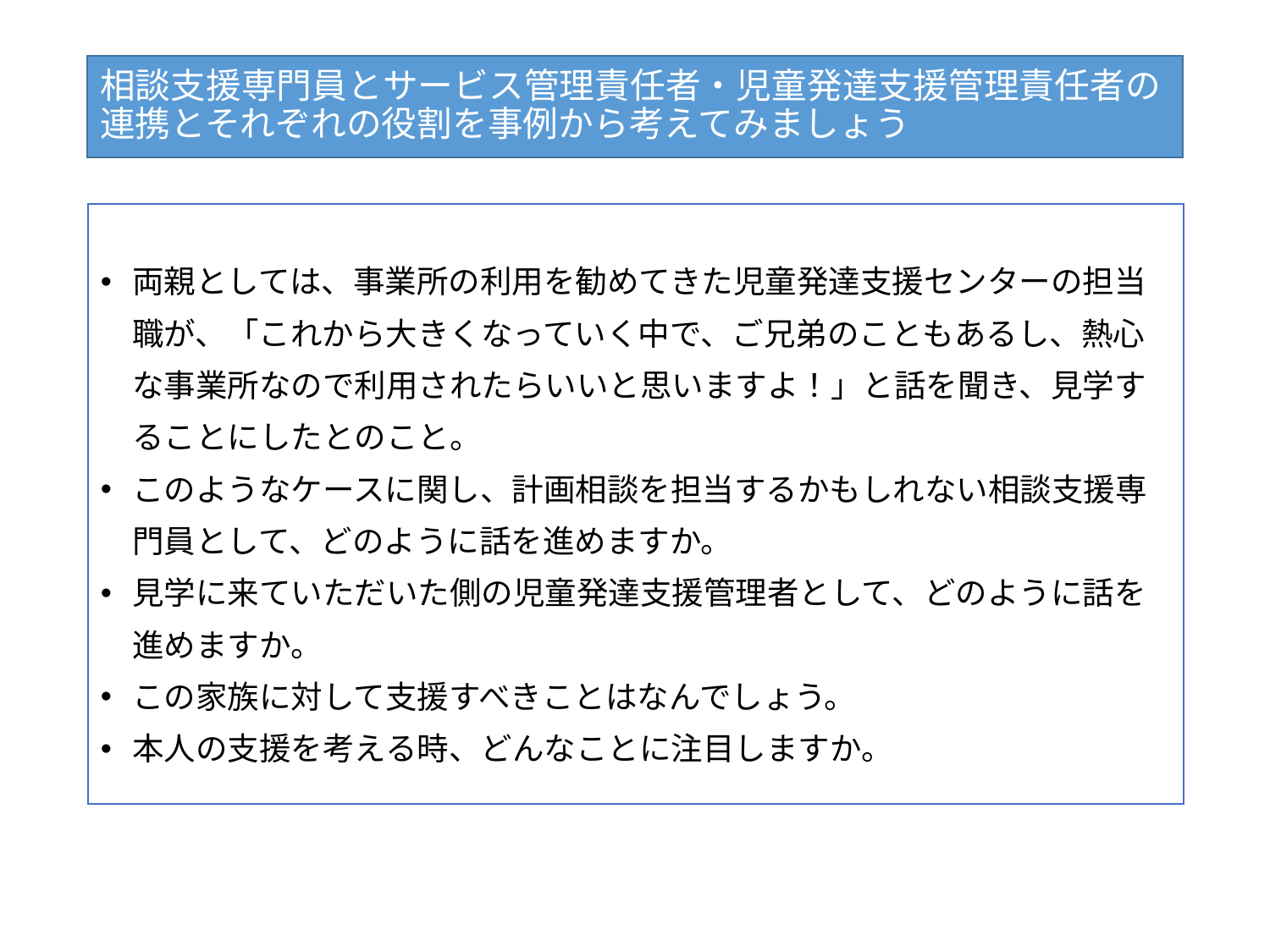

# 相談支援専門員とサービス管理責任者・児童発達支援管理責任者の連携とそれぞれの役割を事例から考えてみましょう

両親としては、事業所の利用を勧めてきた児童発達支援センターの担当
　職が、「これから大きくなっていく中で、ご兄弟のこともあるし、熱心
　な事業所なので利用されたらいいと思いますよ！」と話を聞き、見学す
　ることにしたとのこと。
このようなケースに関し、計画相談を担当するかもしれない相談支援専
　門員として、どのように話を進めますか。
見学に来ていただいた側の児童発達支援管理者として、どのように話を
　進めますか。
この家族に対して支援すべきことはなんでしょう。
本人の支援を考える時、どんなことに注目しますか。